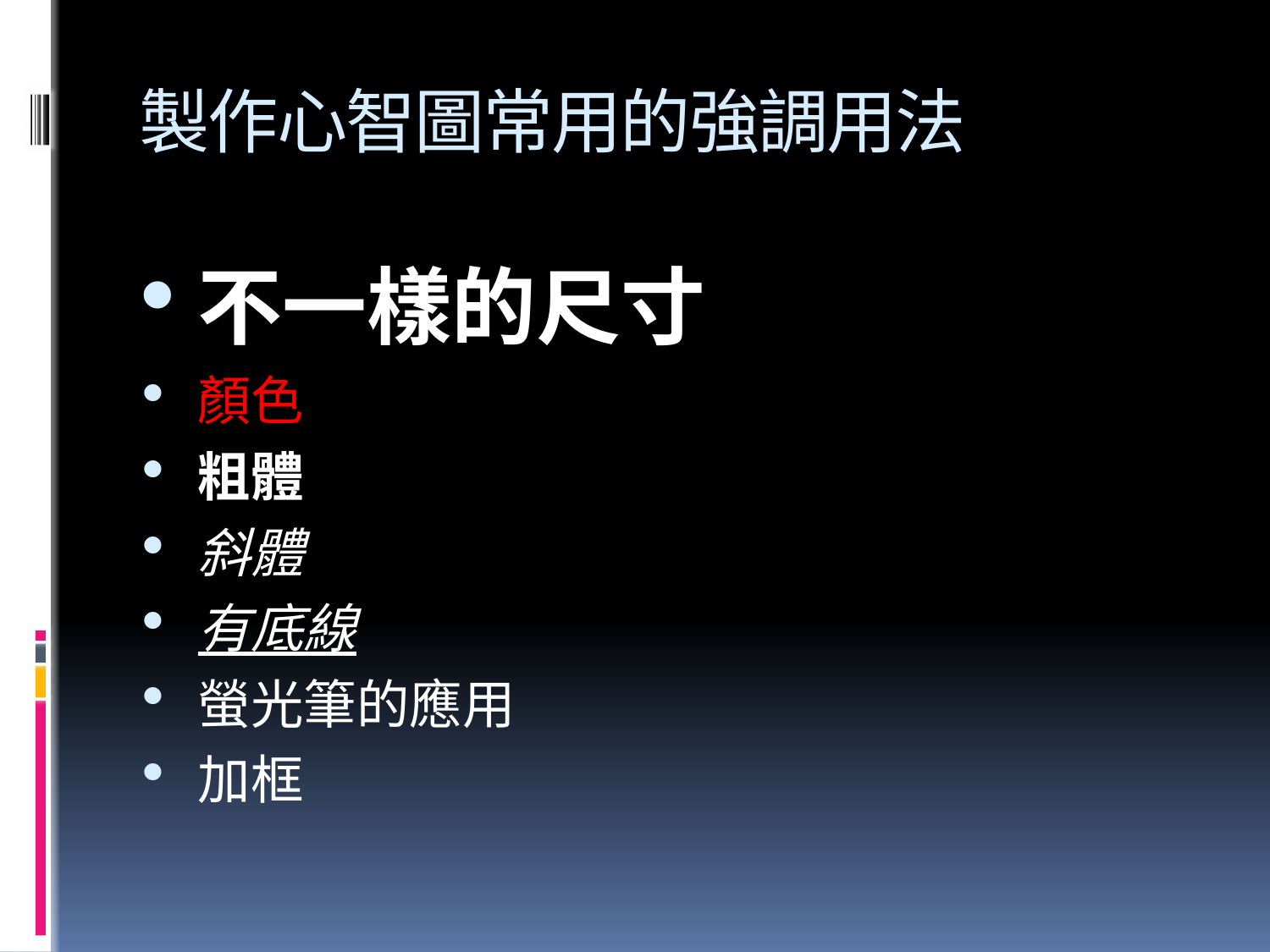

# 製作心智圖常用的強調用法
不一樣的尺寸
顏色
粗體
斜體
有底線
螢光筆的應用
加框